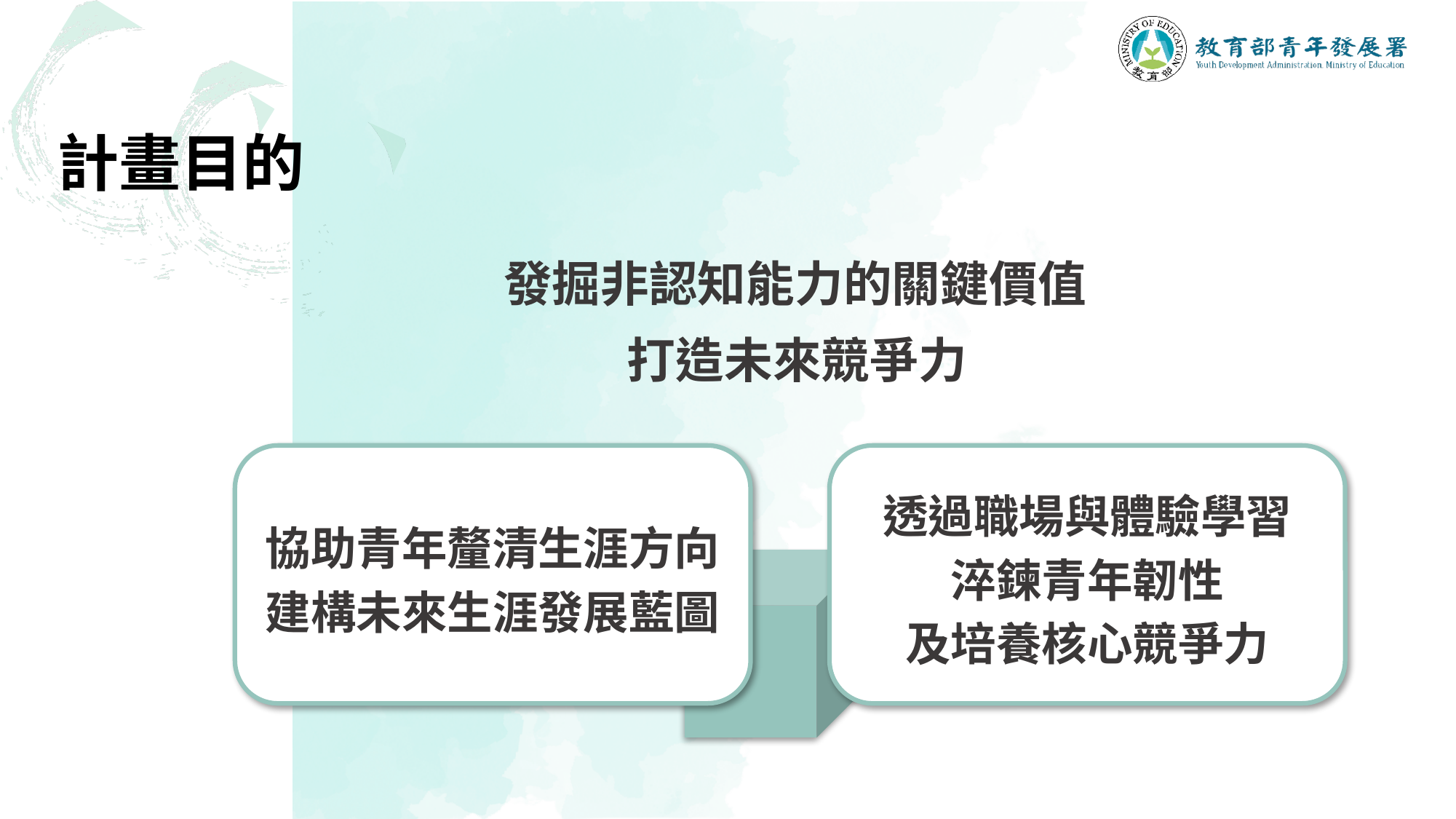

# 計畫目的
發掘非認知能力的關鍵價值
打造未來競爭力
協助青年釐清生涯方向
建構未來生涯發展藍圖
透過職場與體驗學習
淬鍊青年韌性
及培養核心競爭力